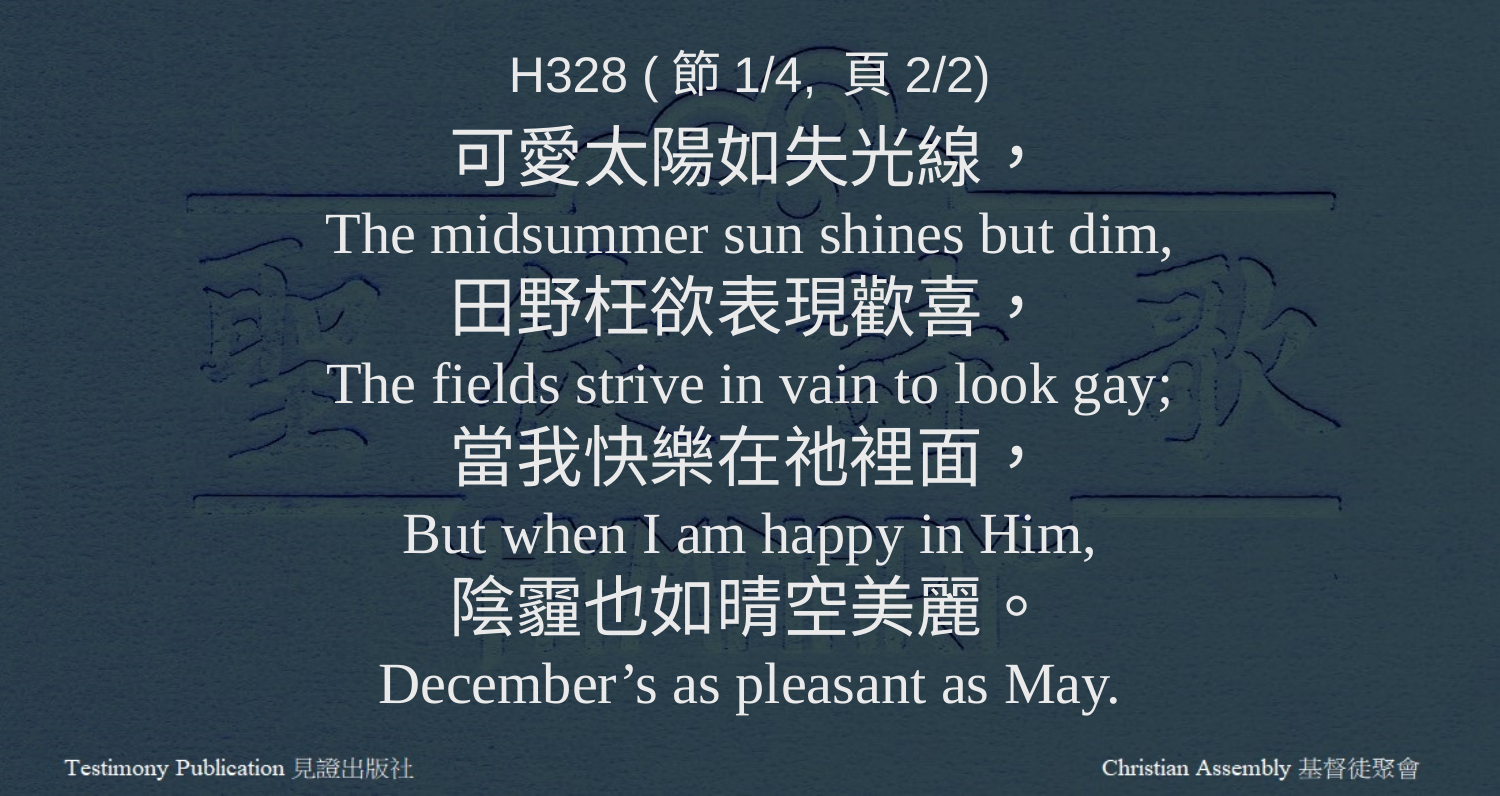

H328 (節1/4, 頁2/2)
可愛太陽如失光線，
The midsummer sun shines but dim,
田野枉欲表現歡喜，
The fields strive in vain to look gay;
當我快樂在祂裡面，
But when I am happy in Him,
陰霾也如晴空美麗。
December’s as pleasant as May.